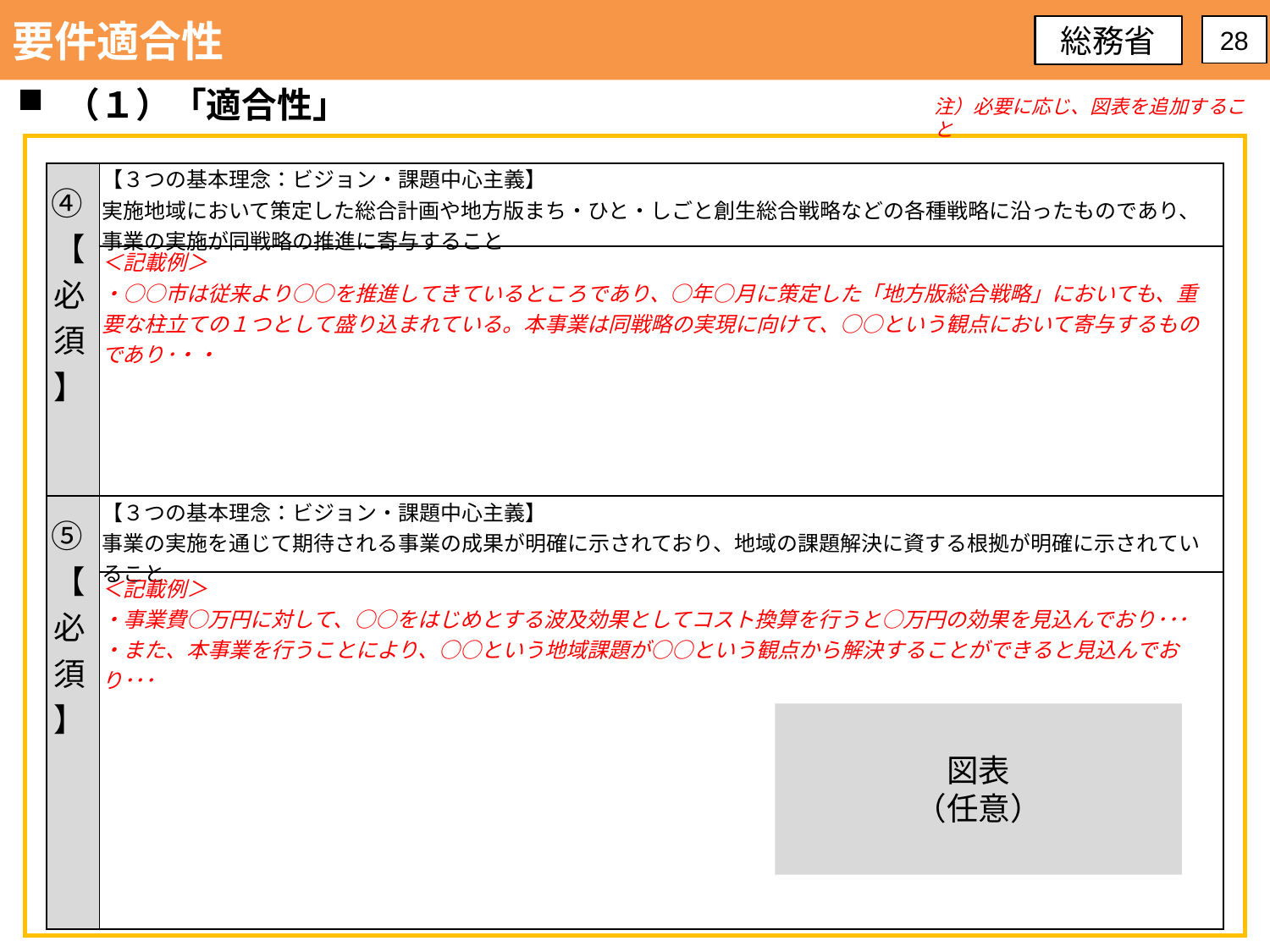

要件適合性
総務省
28
（１）「適合性」
注）必要に応じ、図表を追加すること

| ④【必須】 | 【３つの基本理念：ビジョン・課題中心主義】 実施地域において策定した総合計画や地方版まち・ひと・しごと創生総合戦略などの各種戦略に沿ったものであり、事業の実施が同戦略の推進に寄与すること |
| --- | --- |
|  | ＜記載例＞ ・○○市は従来より○○を推進してきているところであり、○年○月に策定した「地方版総合戦略」においても、重要な柱立ての１つとして盛り込まれている。本事業は同戦略の実現に向けて、○○という観点において寄与するものであり･・・ |
| ⑤【必須】 | 【３つの基本理念：ビジョン・課題中心主義】 事業の実施を通じて期待される事業の成果が明確に示されており、地域の課題解決に資する根拠が明確に示されていること |
|  | ＜記載例＞ ・事業費○万円に対して、○○をはじめとする波及効果としてコスト換算を行うと○万円の効果を見込んでおり･･･ ・また、本事業を行うことにより、○○という地域課題が○○という観点から解決することができると見込んでおり･･･ |
図表
（任意）